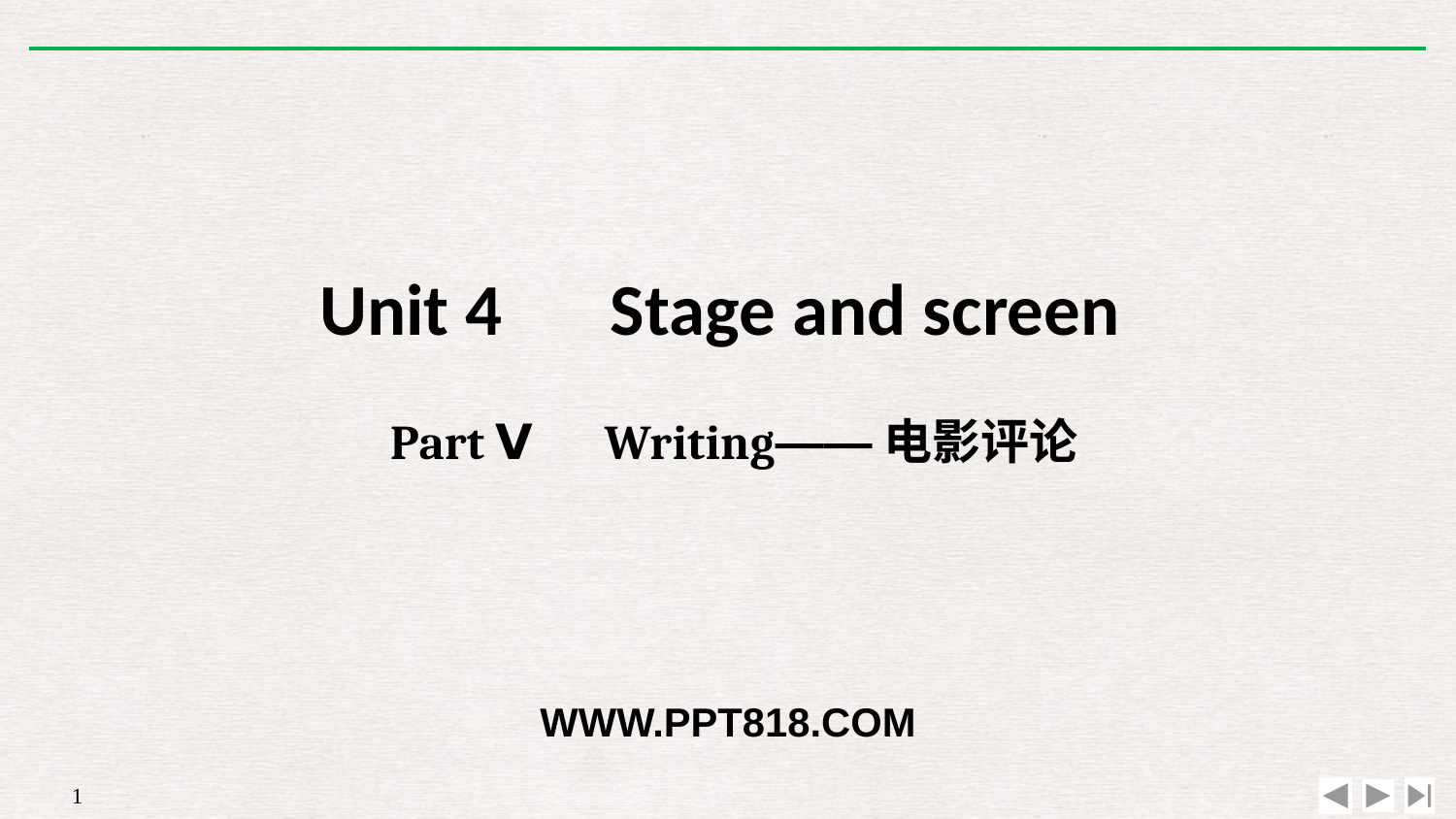

Unit 4　Stage and screen
Part Ⅴ　Writing——电影评论
WWW.PPT818.COM